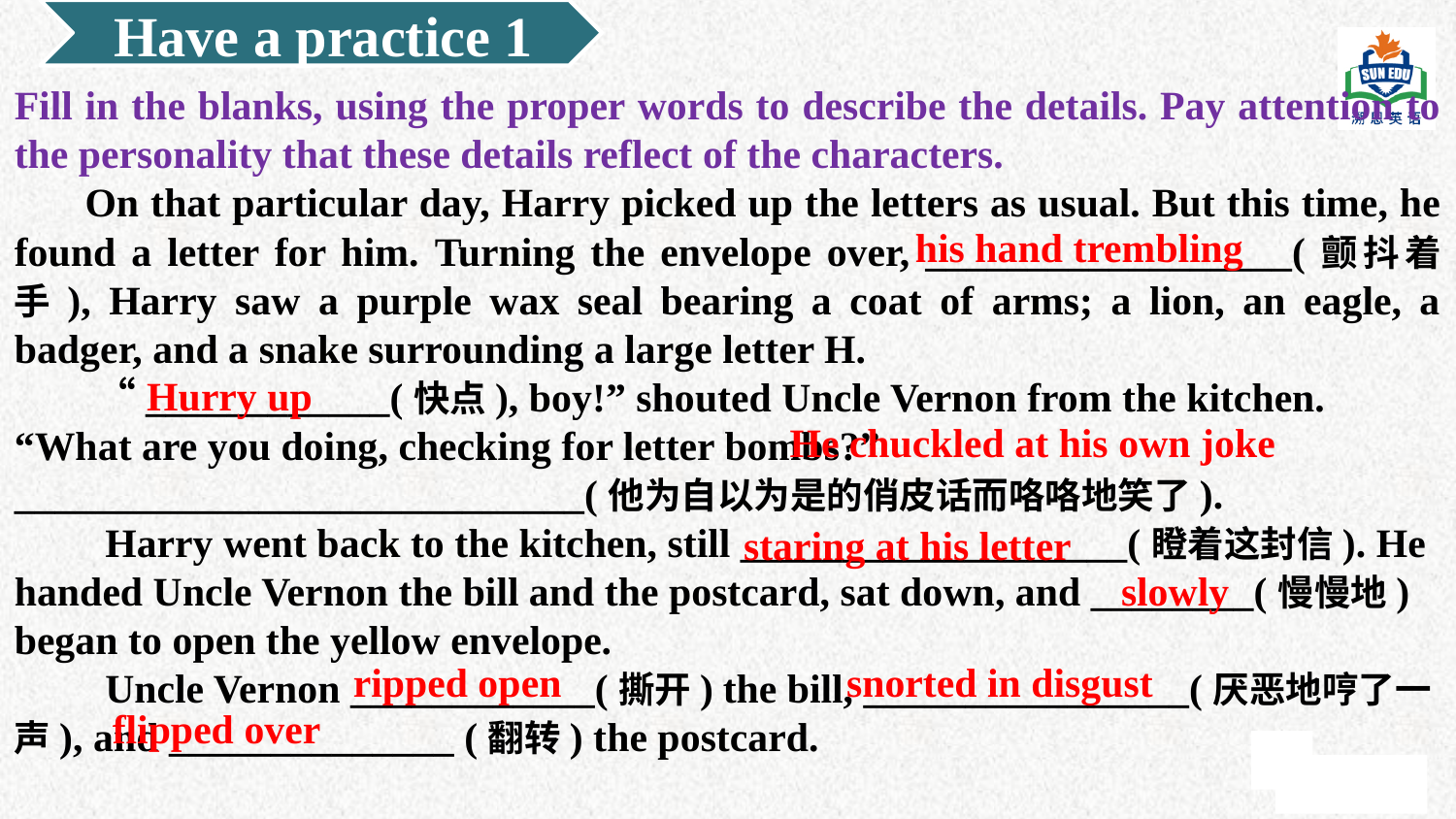

Have a practice 1

Fill in the blanks, using the proper words to describe the details. Pay attention to the personality that these details reflect of the characters.
      On that particular day, Harry picked up the letters as usual. But this time, he found a letter for him. Turning the envelope over, __________________(颤抖着手), Harry saw a purple wax seal bearing a coat of arms; a lion, an eagle, a badger, and a snake surrounding a large letter H.
　　“____________(快点), boy!” shouted Uncle Vernon from the kitchen. “What are you doing, checking for letter bombs?” ____________________________(他为自以为是的俏皮话而咯咯地笑了).
　　Harry went back to the kitchen, still ___________________(瞪着这封信). He handed Uncle Vernon the bill and the postcard, sat down, and ________(慢慢地) began to open the yellow envelope.
　　Uncle Vernon ____________(撕开) the bill, ________________(厌恶地哼了一声), and ______________ (翻转) the postcard.

his hand trembling
Hurry up
He chuckled at his own joke
staring at his letter
slowly
ripped open
snorted in disgust
flipped over